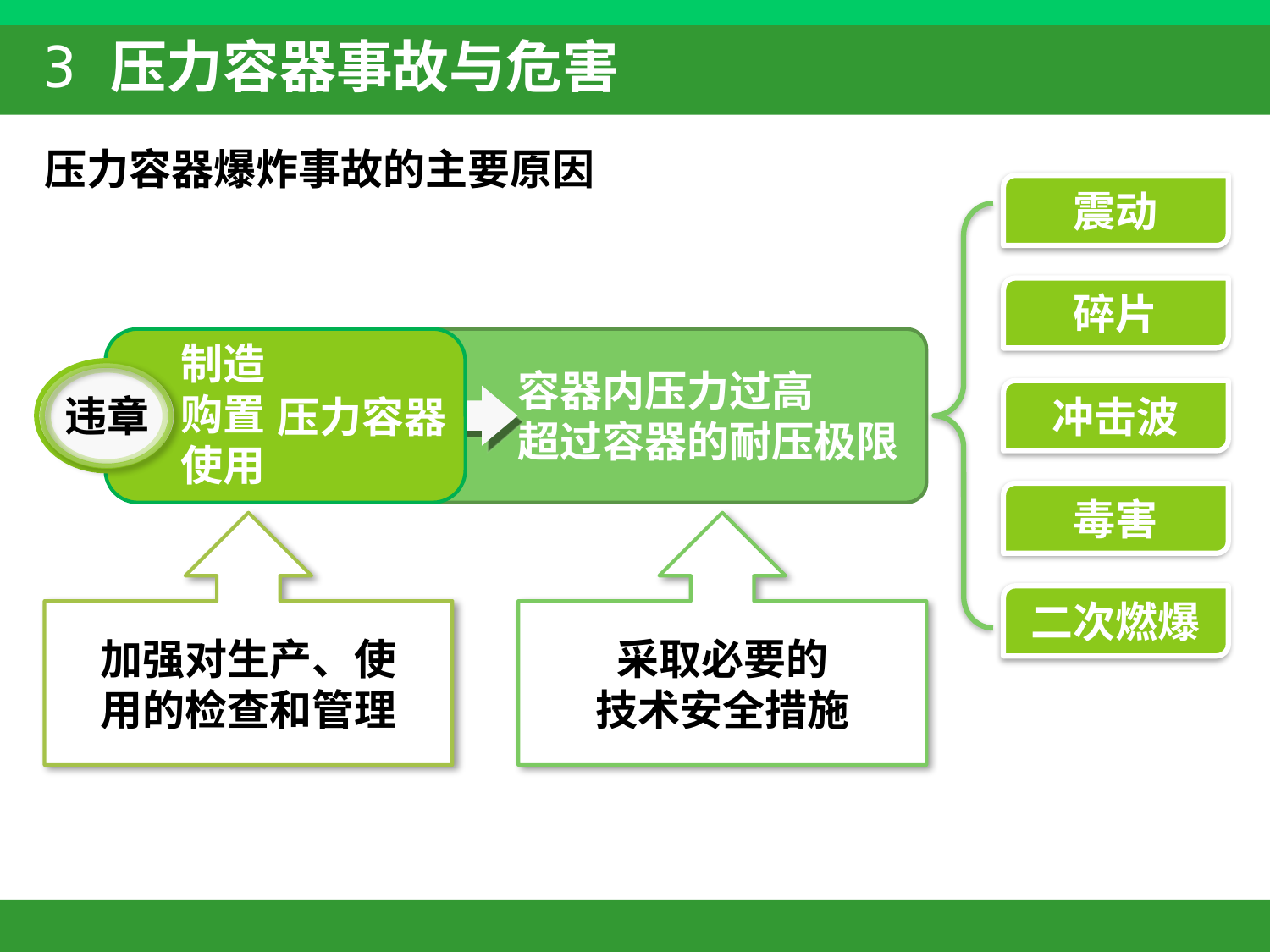

# 3 压力容器事故与危害
压力容器爆炸事故的主要原因
震动
碎片
冲击波
毒害
二次燃爆

制造
购置
使用
压力容器

违章

容器内压力过高
超过容器的耐压极限

加强对生产、使用的检查和管理
采取必要的
技术安全措施